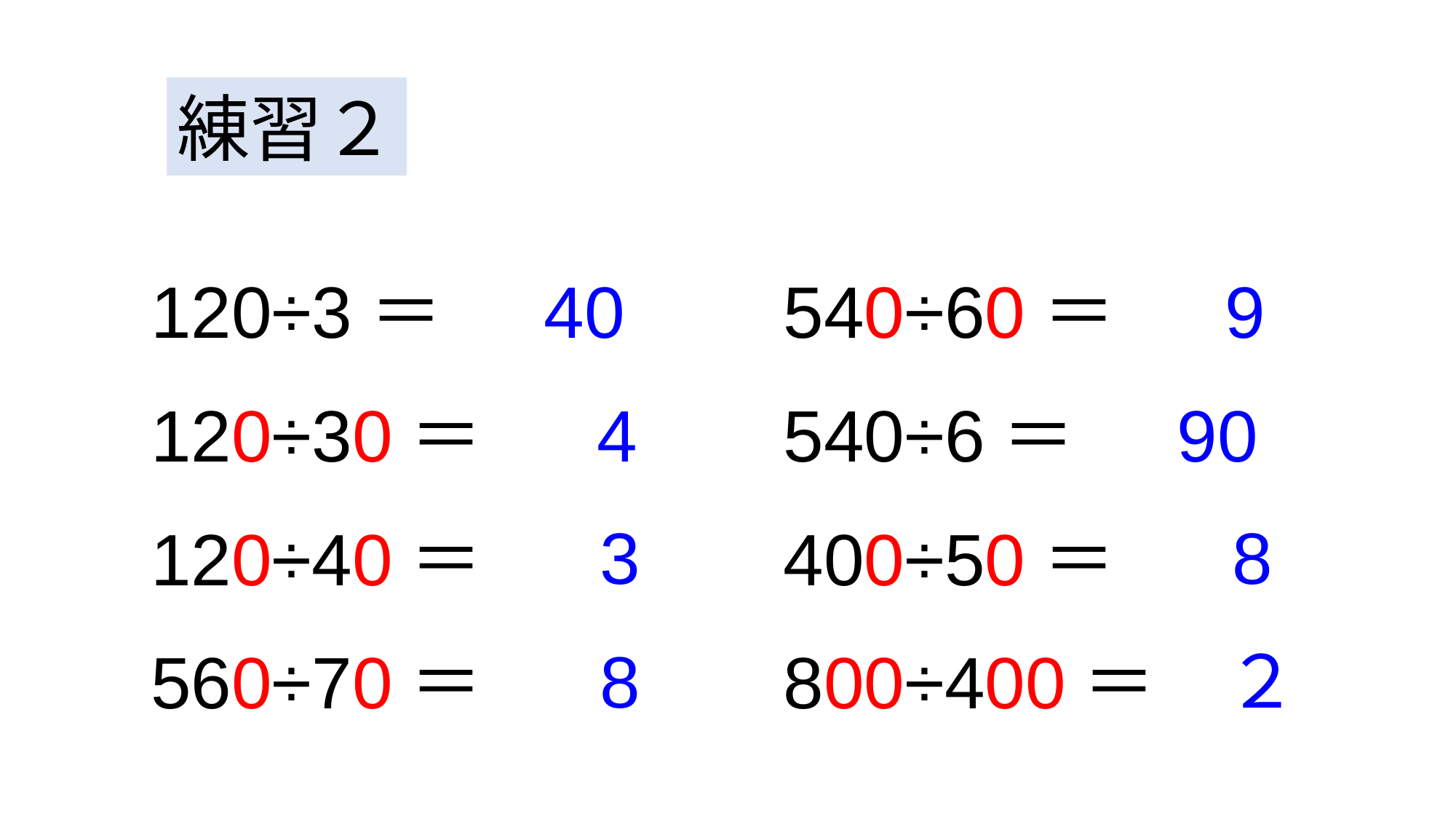

練習２
120÷3＝
40
540÷60＝
9
4
90
120÷30＝
540÷6＝
3
8
120÷40＝
400÷50＝
8
２
560÷70＝
800÷400＝